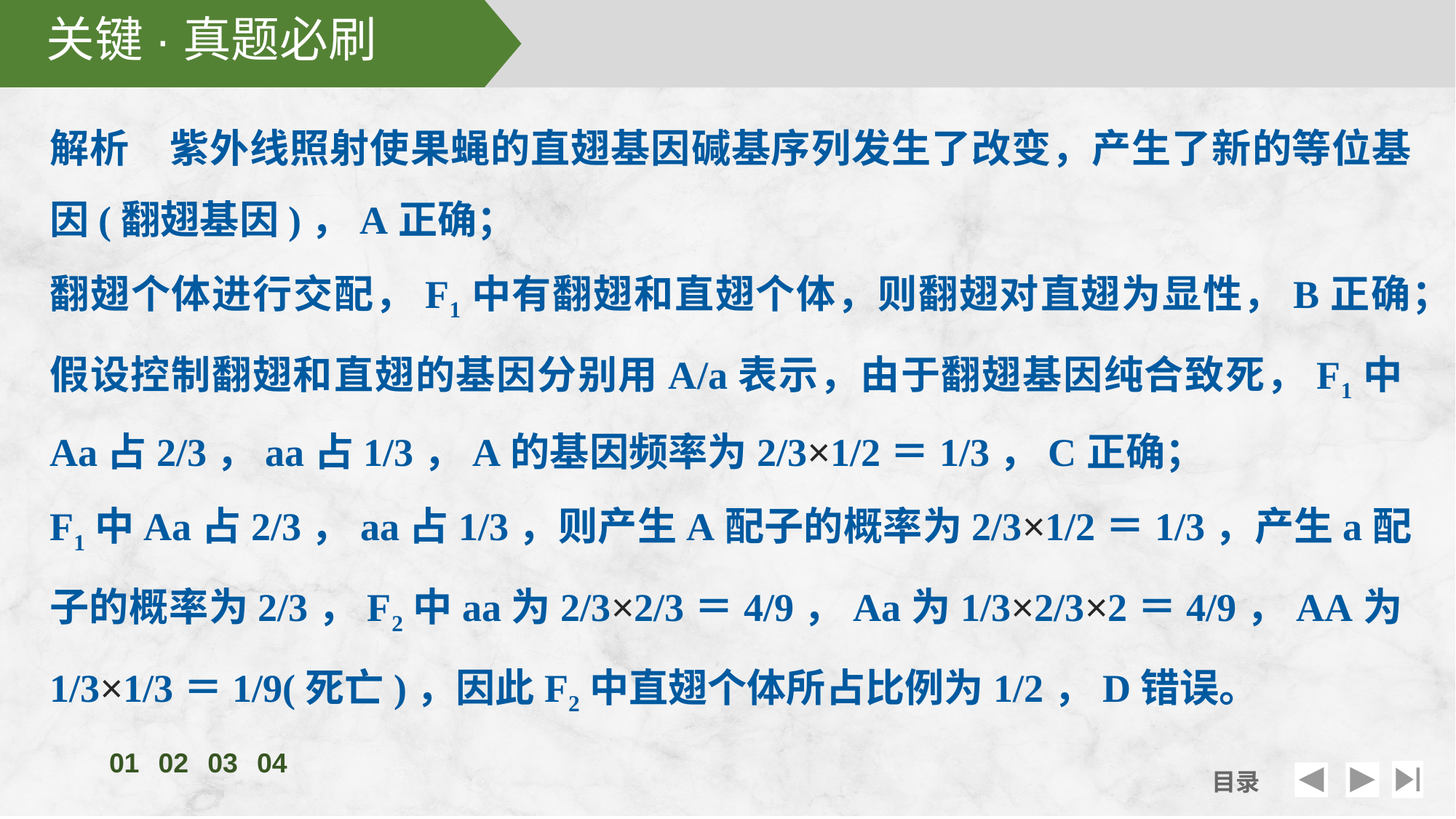

解析　紫外线照射使果蝇的直翅基因碱基序列发生了改变，产生了新的等位基因(翻翅基因)，A正确；
翻翅个体进行交配，F1中有翻翅和直翅个体，则翻翅对直翅为显性，B正确；
假设控制翻翅和直翅的基因分别用A/a表示，由于翻翅基因纯合致死，F1中Aa占2/3，aa占1/3，A的基因频率为2/3×1/2＝1/3，C正确；
F1中Aa占2/3，aa占1/3，则产生A配子的概率为2/3×1/2＝1/3，产生a配子的概率为2/3，F2中aa为2/3×2/3＝4/9，Aa为1/3×2/3×2＝4/9，AA为1/3×1/3＝1/9(死亡)，因此F2中直翅个体所占比例为1/2，D错误。